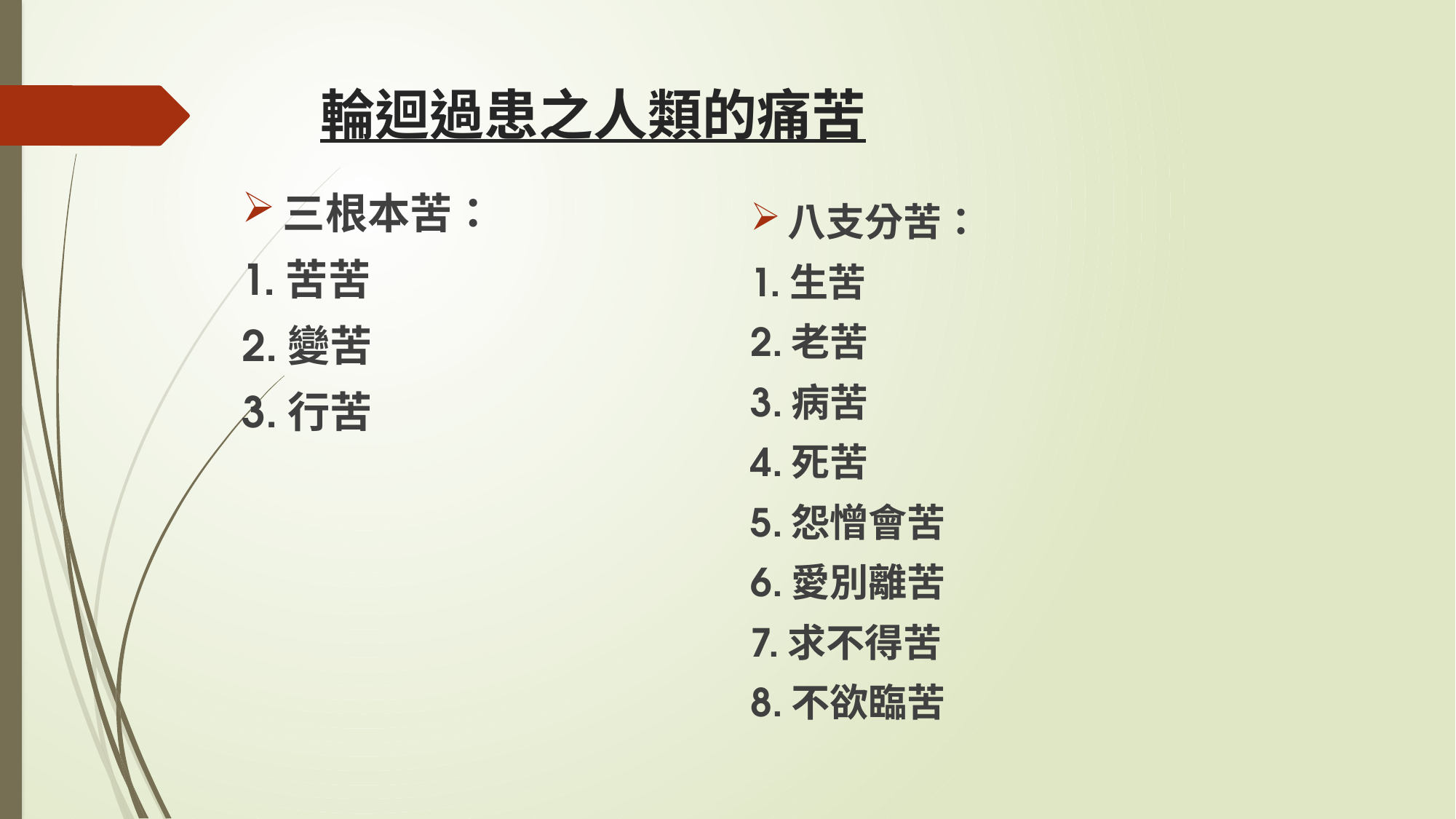

# 輪迴過患之人類的痛苦
三根本苦：
1.苦苦
2.變苦
3.行苦

八支分苦：
1.生苦
2.老苦
3.病苦
4.死苦
5.怨憎會苦
6.愛別離苦
7.求不得苦
8.不欲臨苦